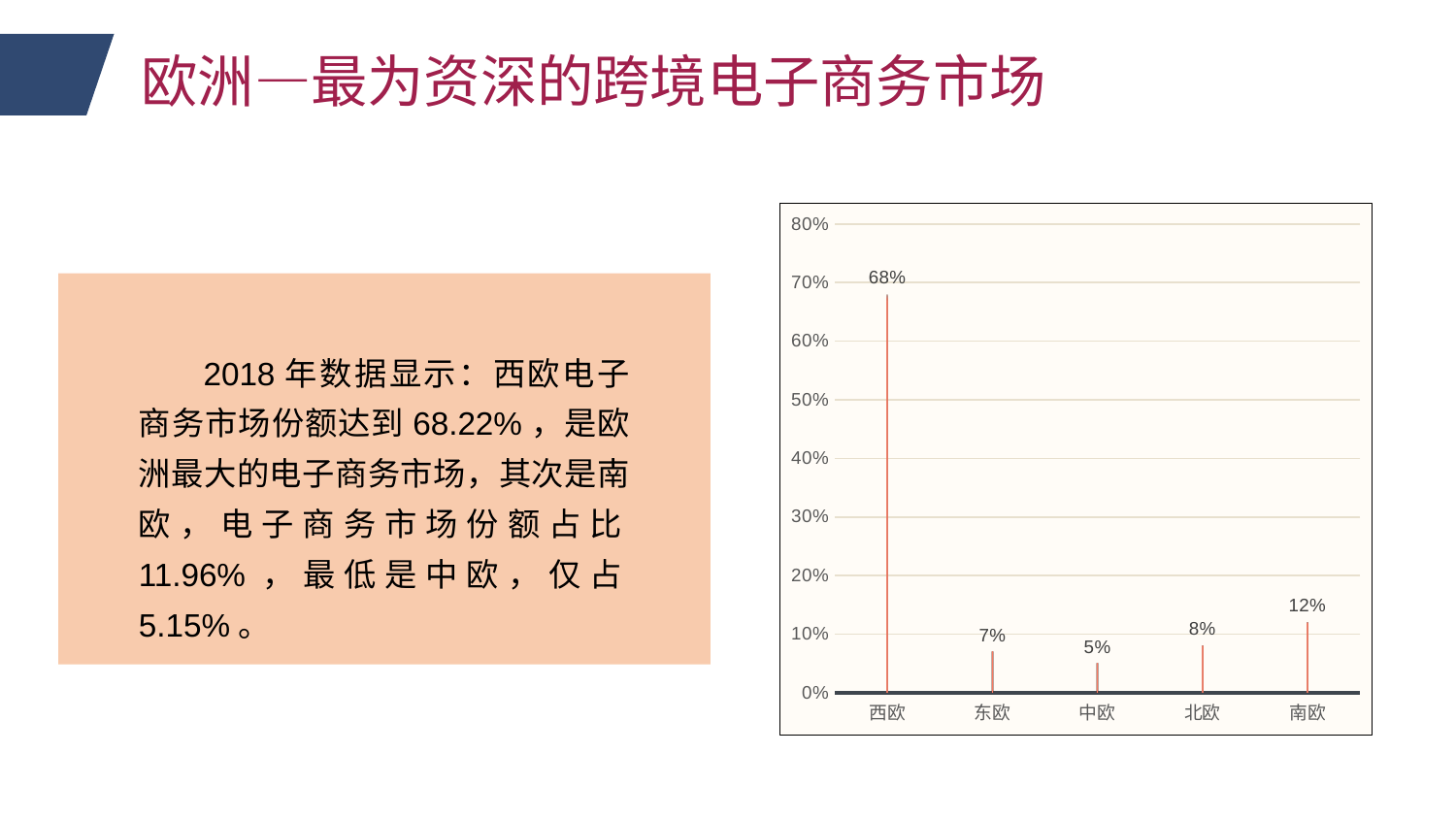

欧洲—最为资深的跨境电子商务市场

### Chart

| Category | 系列 1 |
|---|---|
| 西欧 | 0.68 |
| 东欧 | 0.07 |
| 中欧 | 0.05 |
| 北欧 | 0.08 |
| 南欧 | 0.12 |
2018年数据显示：西欧电子商务市场份额达到68.22%，是欧洲最大的电子商务市场，其次是南欧，电子商务市场份额占比11.96%，最低是中欧，仅占5.15%。